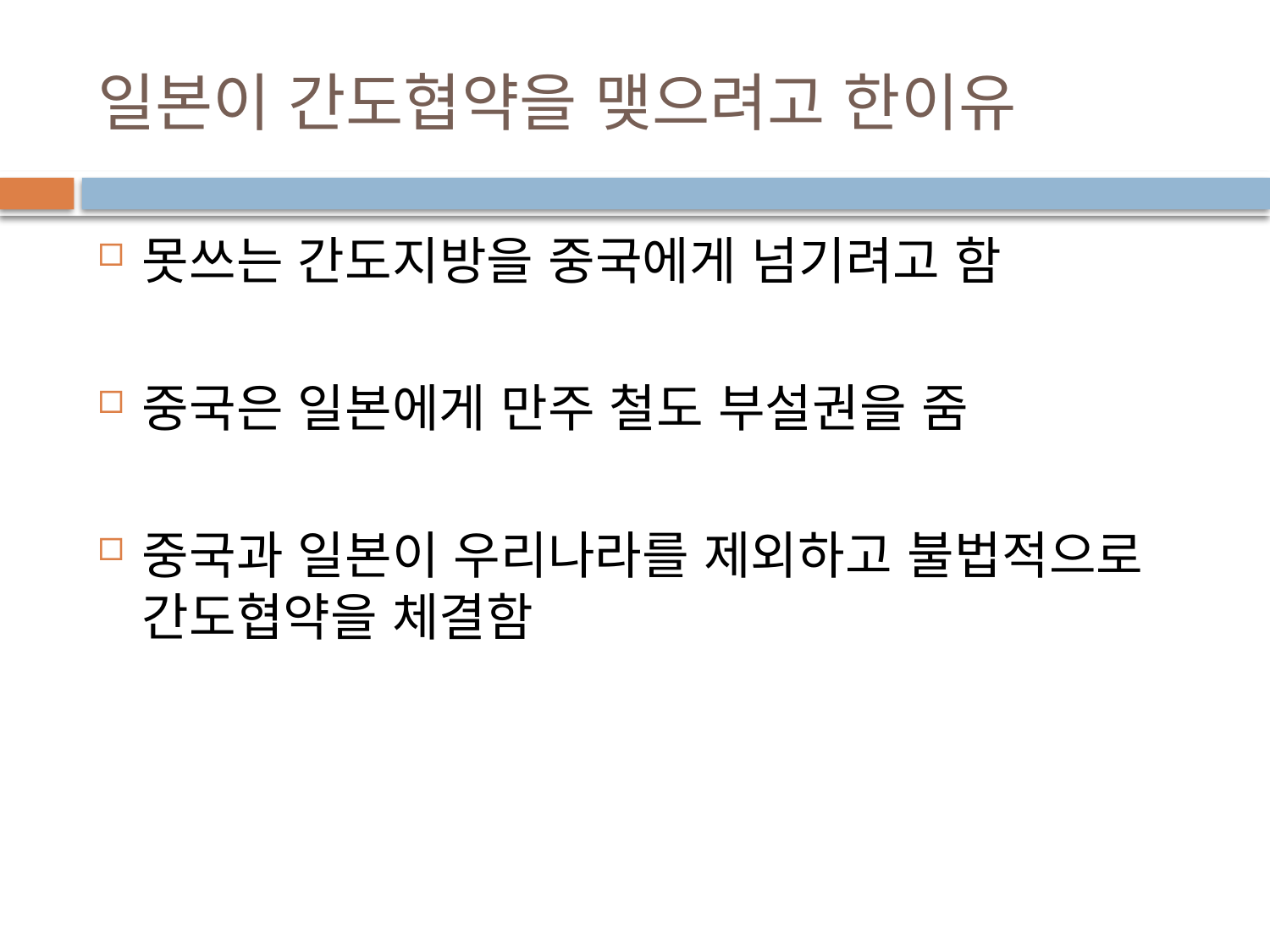

# 일본이 간도협약을 맺으려고 한이유
못쓰는 간도지방을 중국에게 넘기려고 함

중국은 일본에게 만주 철도 부설권을 줌

중국과 일본이 우리나라를 제외하고 불법적으로 간도협약을 체결함